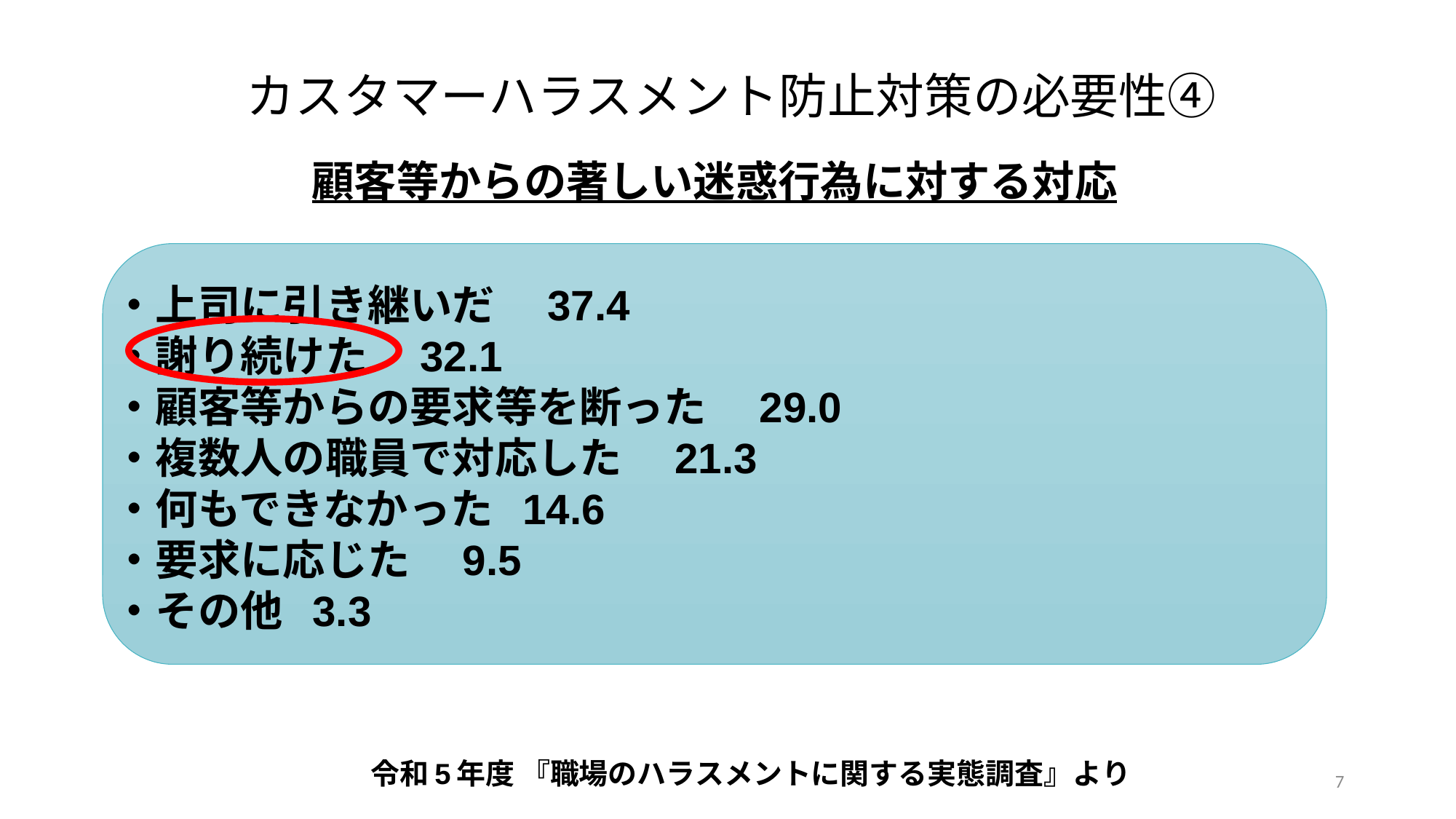

カスタマーハラスメント防止対策の必要性④
# 顧客等からの著しい迷惑行為に対する対応

・上司に引き継いだ　37.4
・謝り続けた　32.1
・顧客等からの要求等を断った　29.0
・複数人の職員で対応した　21.3
・何もできなかった  14.6
・要求に応じた　9.5
・その他  3.3

令和5年度 『職場のハラスメントに関する実態調査』より
7